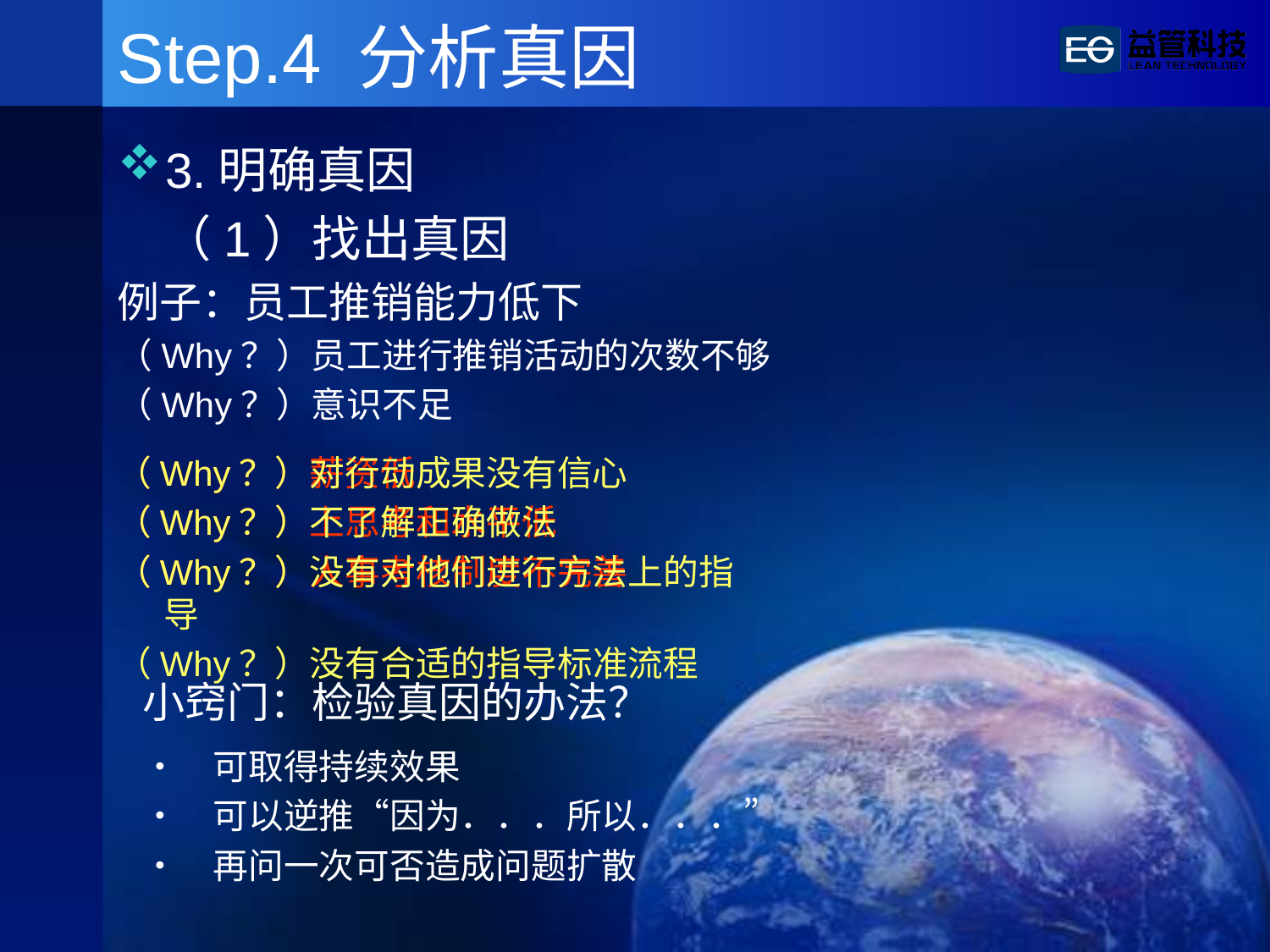

# Step.4 分析真因
3.明确真因
   （1）找出真因
例子：员工推销能力低下
（Why？）员工进行推销活动的次数不够
（Why？）意识不足
（Why？）薪资低
（Why？）上思考和水平低
（Why？）人事考核制度不完善
（Why？）对行动成果没有信心
（Why？）不了解正确做法
（Why？）没有对他们进行方法上的指导
（Why？）没有合适的指导标准流程
小窍门：检验真因的办法？
・　可取得持续效果
・　可以逆推“因为．．．所以．．．”
・　再问一次可否造成问题扩散